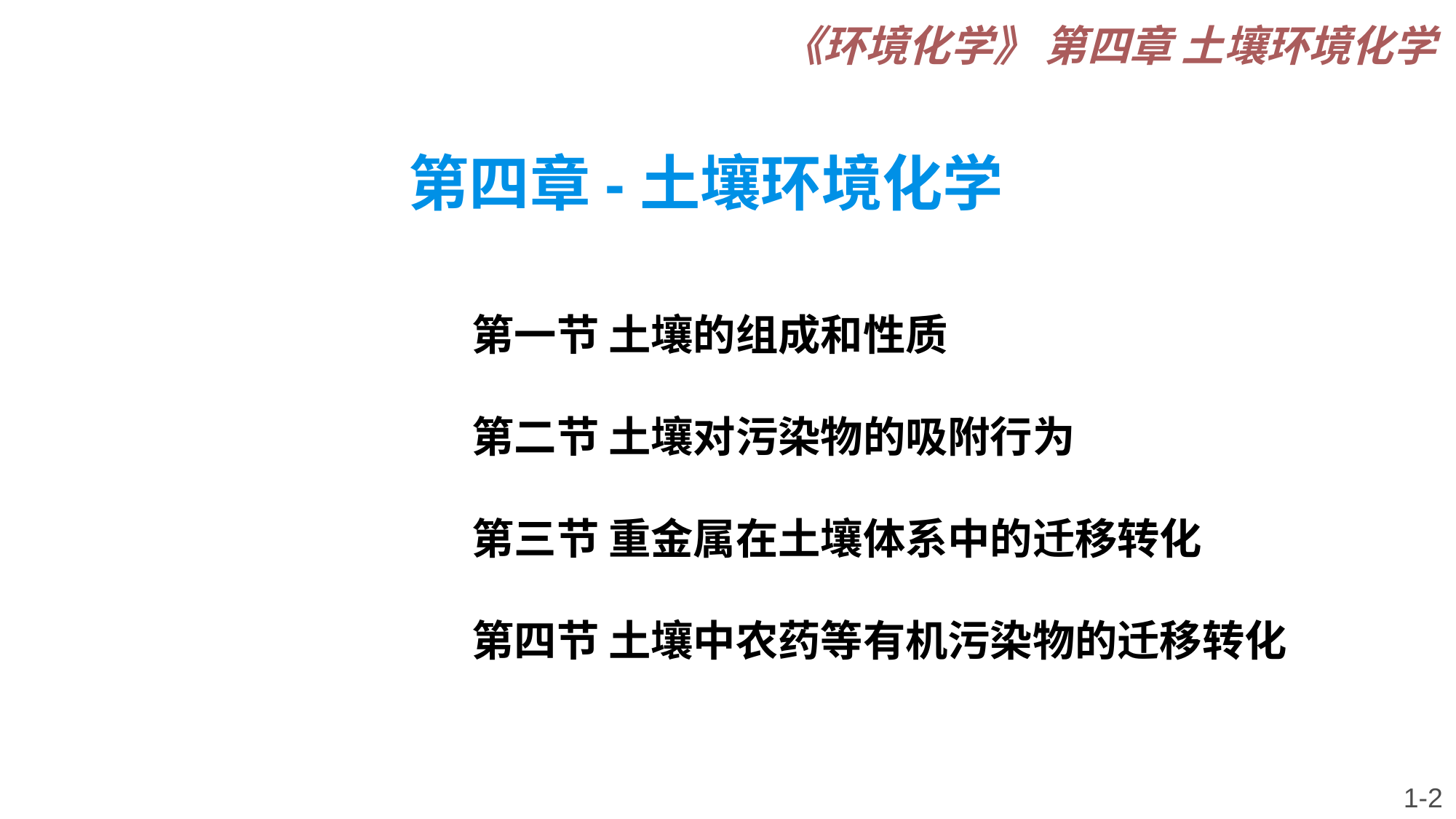

《环境化学》 第四章 土壤环境化学
第四章-土壤环境化学
第一节 土壤的组成和性质
第二节 土壤对污染物的吸附行为
第三节 重金属在土壤体系中的迁移转化
第四节 土壤中农药等有机污染物的迁移转化

1-2